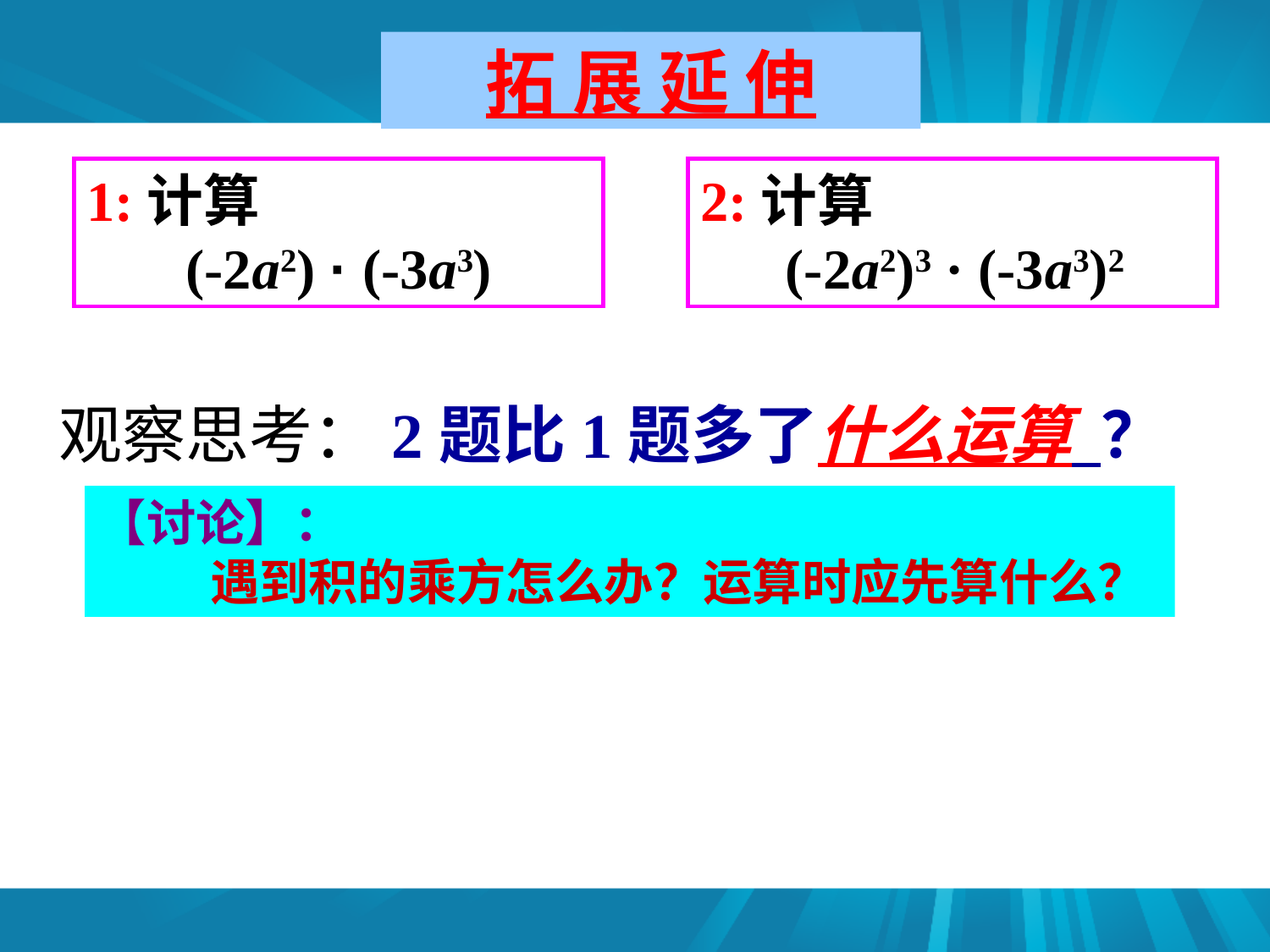

#
拓 展 延 伸

1:计算
       (-2a2) · (-3a3)
2:计算
      (-2a2)3 · (-3a3)2
观察思考：2题比1题多了什么运算  ？
【讨论】：
         遇到积的乘方怎么办？运算时应先算什么？